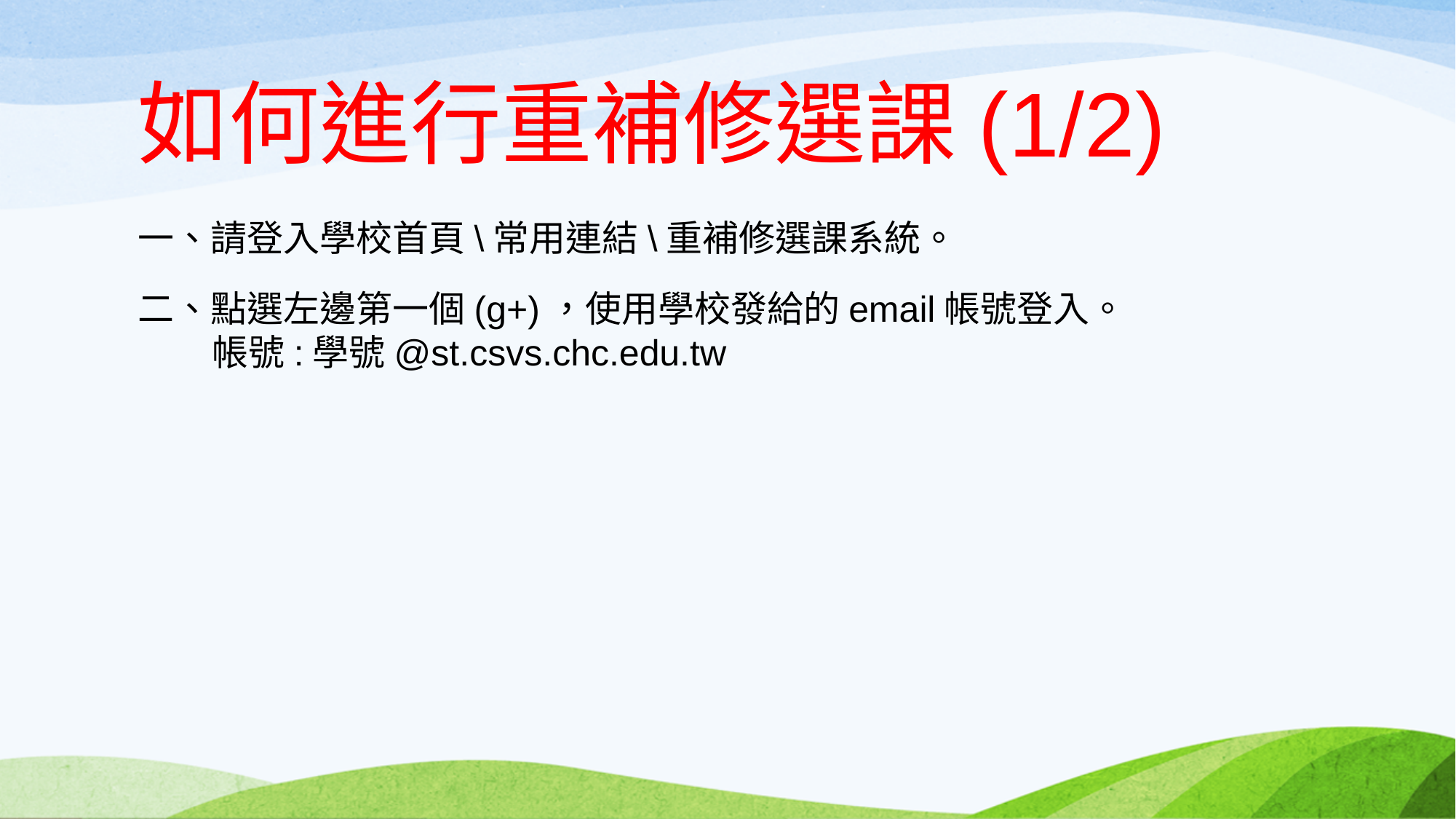

# 如何進行重補修選課(1/2)
一、請登入學校首頁\常用連結\重補修選課系統。
二、點選左邊第一個(g+)，使用學校發給的email帳號登入。
        帳號:學號@st.csvs.chc.edu.tw